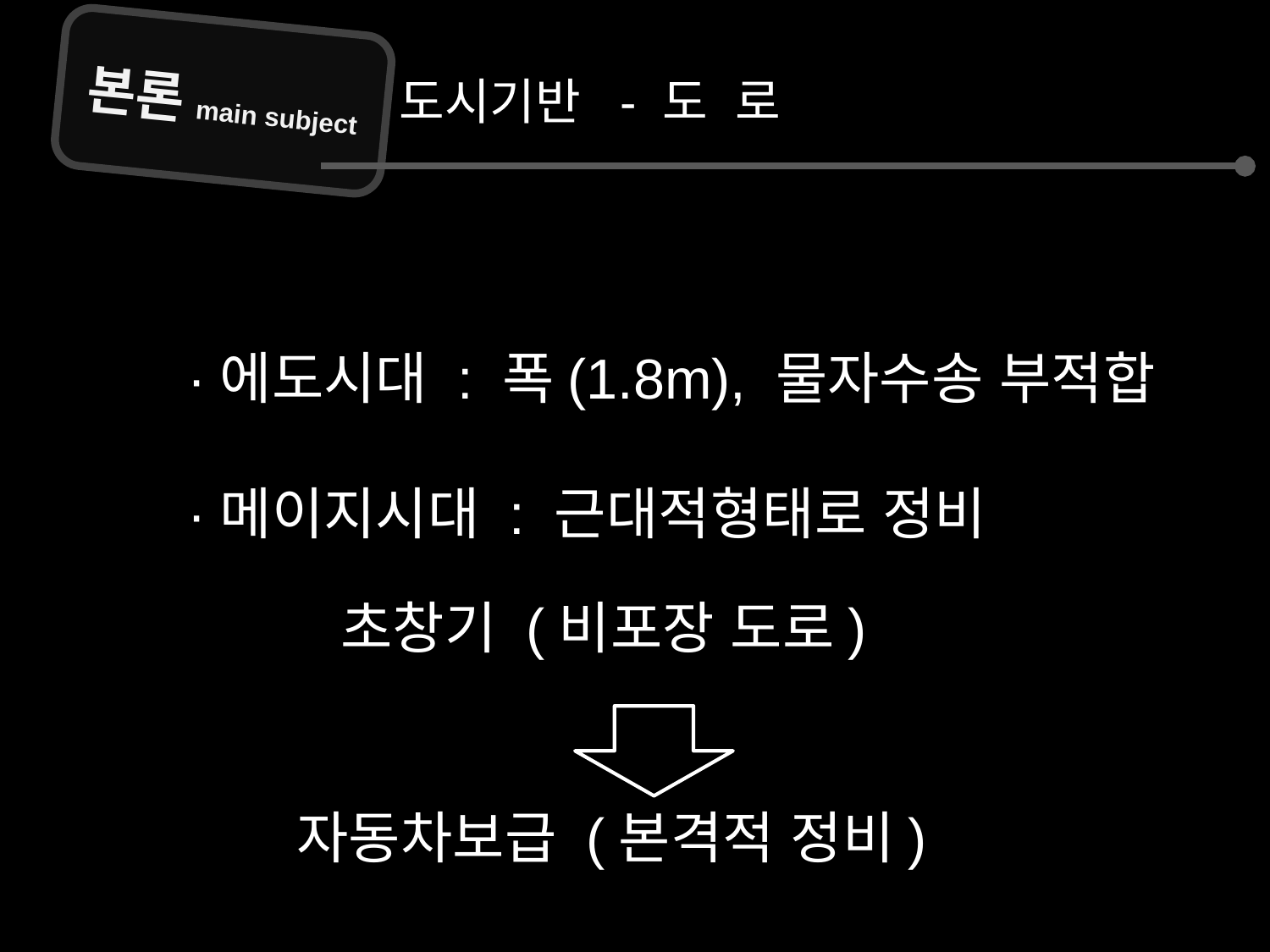

본론main subject
도시기반  - 도  로
·에도시대 : 폭(1.8m), 물자수송 부적합

·메이지시대 : 근대적형태로 정비
           초창기 (비포장 도로)

        자동차보급 (본격적 정비)